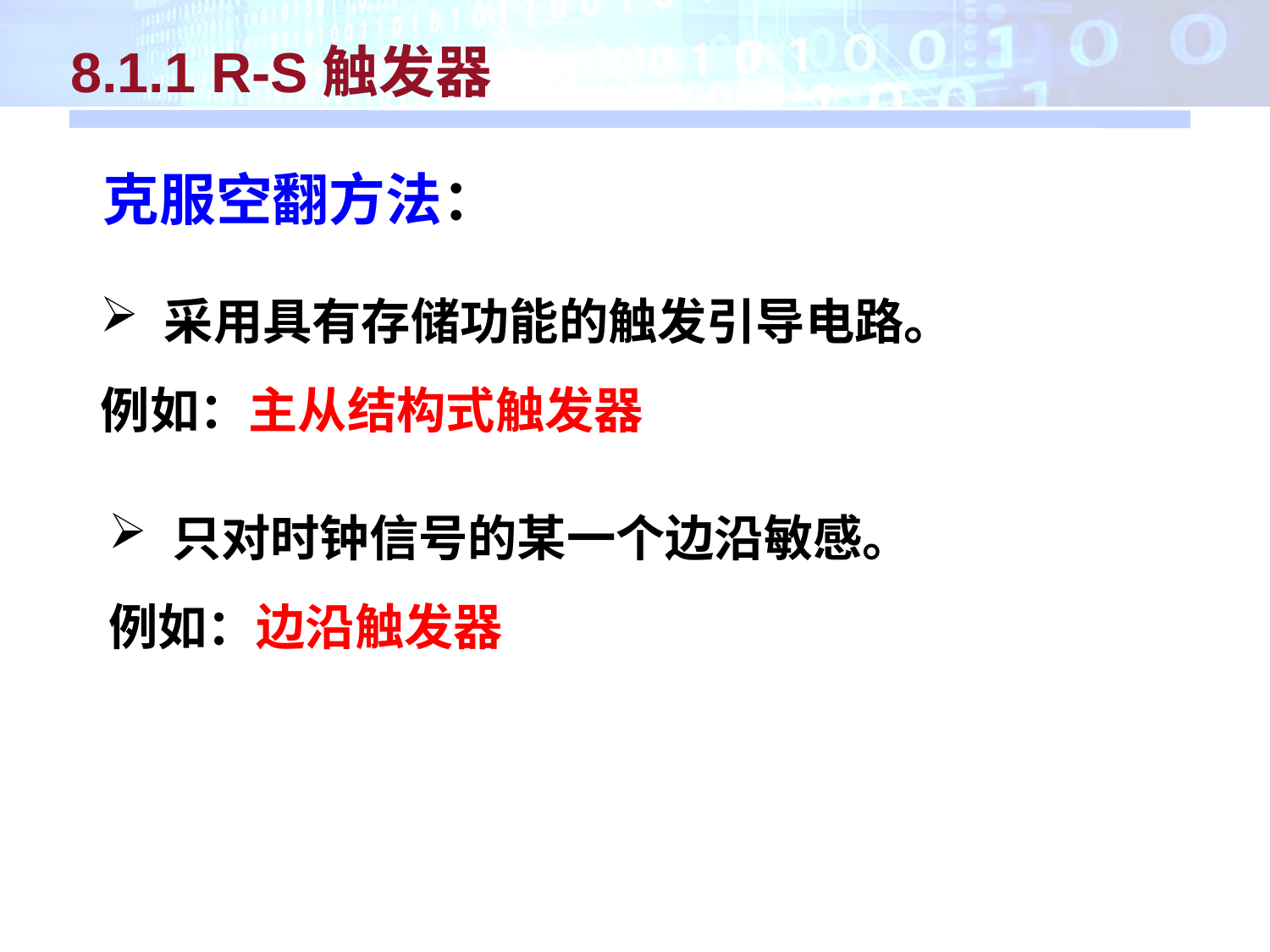

8.1.1 R-S触发器
克服空翻方法：
采用具有存储功能的触发引导电路。
例如：主从结构式触发器
只对时钟信号的某一个边沿敏感。
例如：边沿触发器